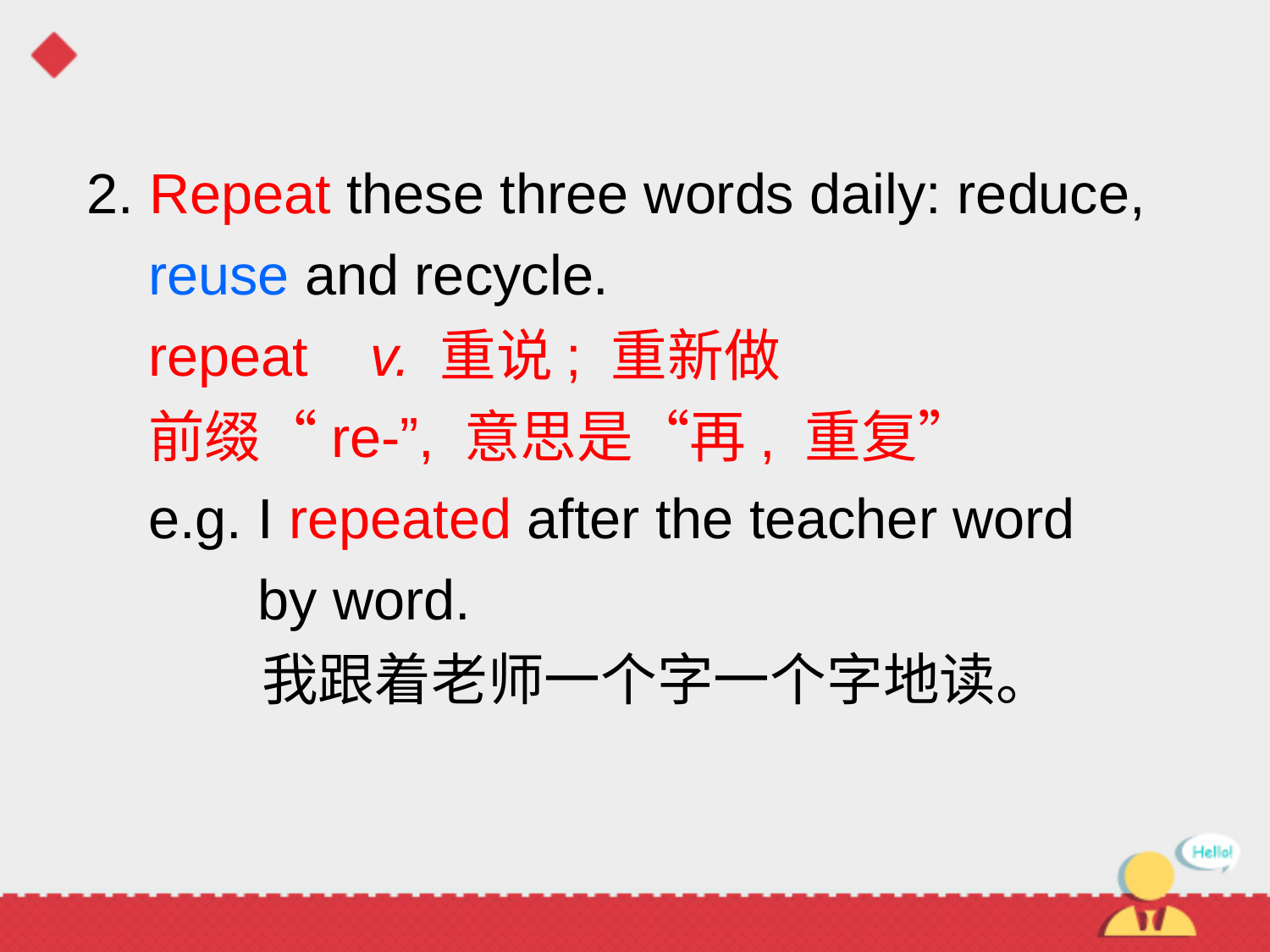

2. Repeat these three words daily: reduce, 	reuse and recycle.
	repeat    v. 重说; 重新做
	前缀“re-”, 意思是“再, 重复”
	e.g. I repeated after the teacher word 		       by word.
		我跟着老师一个字一个字地读。